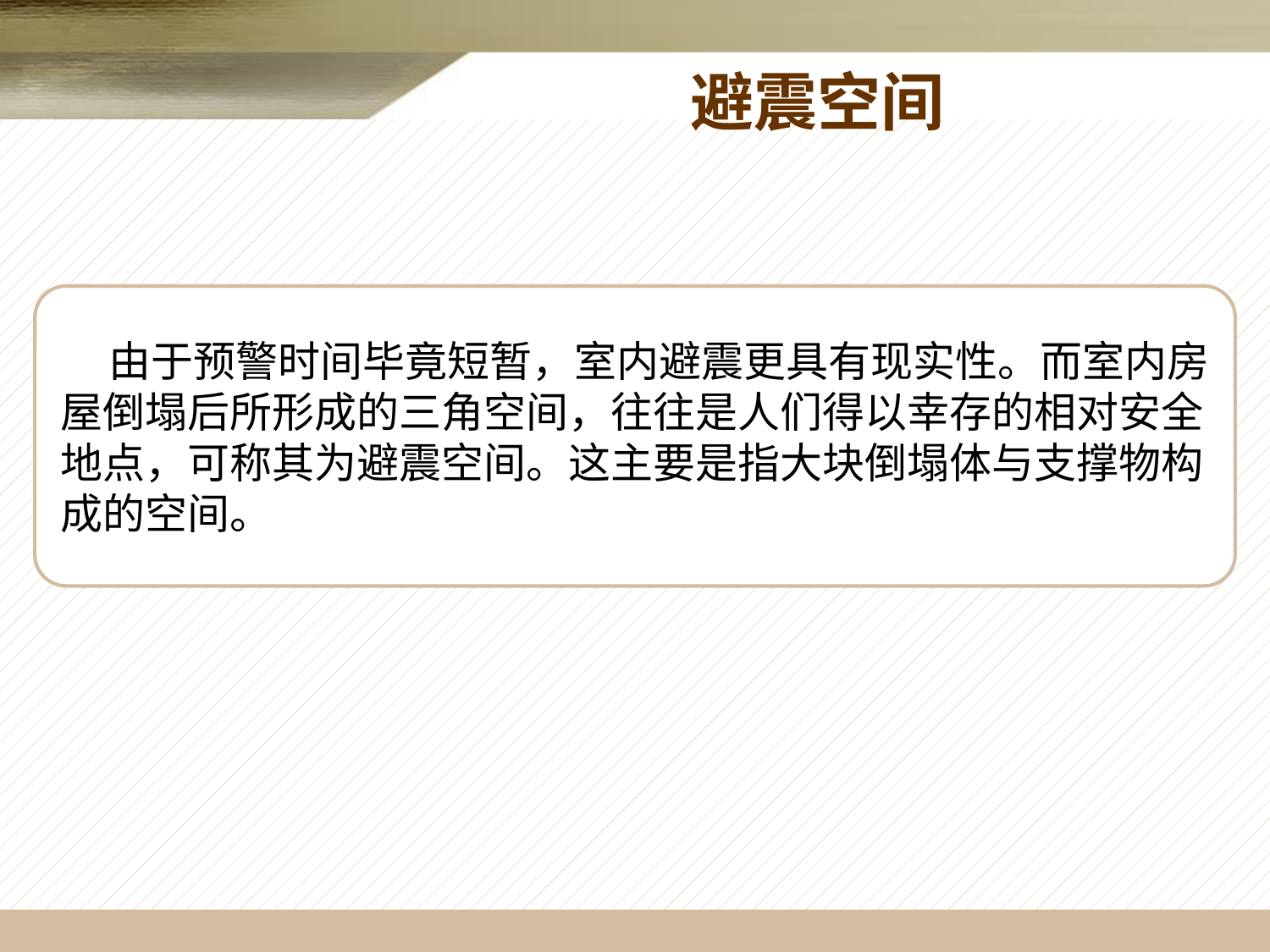

避震空间
    由于预警时间毕竟短暂，室内避震更具有现实性。而室内房屋倒塌后所形成的三角空间，往往是人们得以幸存的相对安全地点，可称其为避震空间。这主要是指大块倒塌体与支撑物构成的空间。